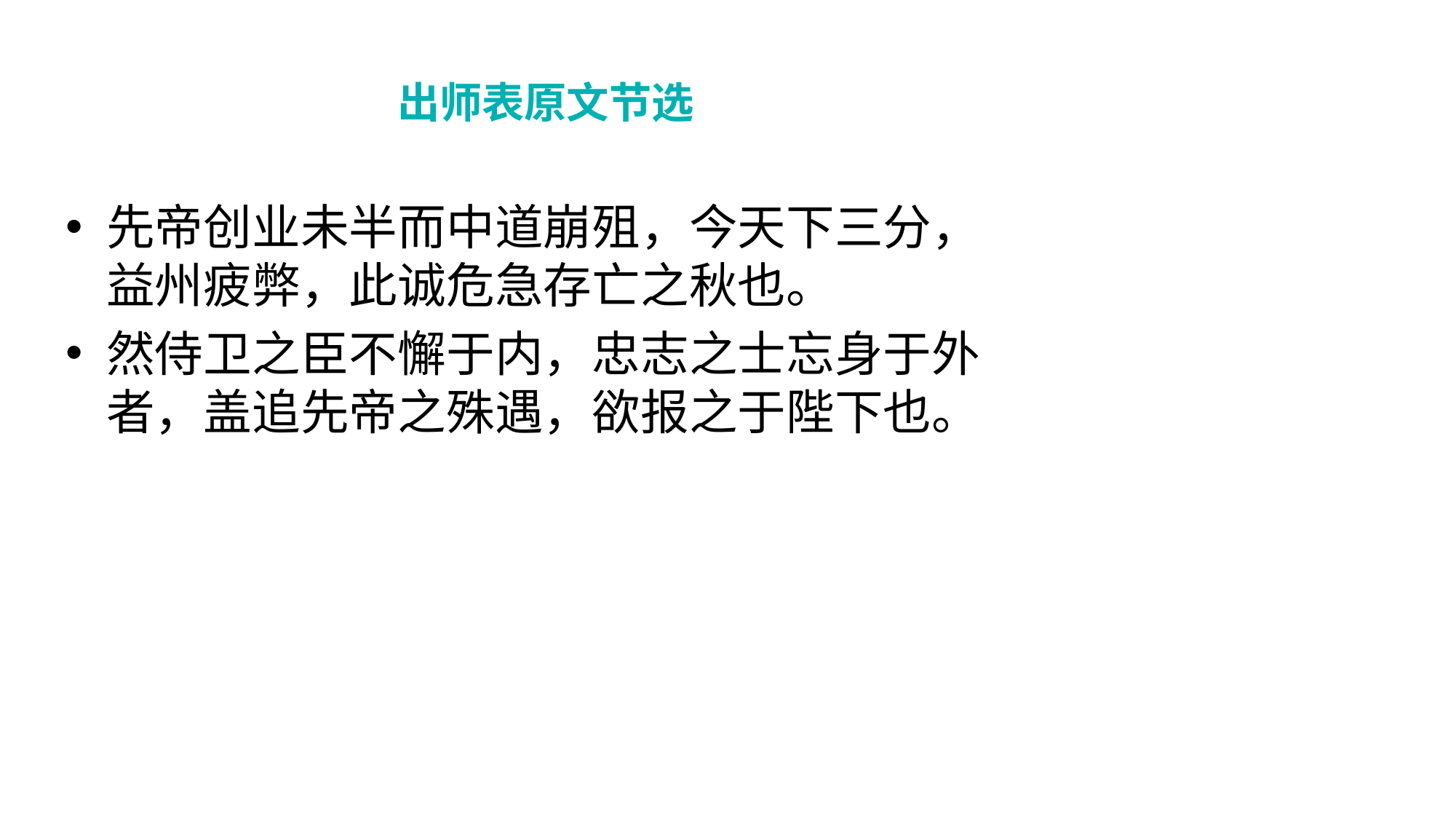

# 出师表原文节选
先帝创业未半而中道崩殂，今天下三分，益州疲弊，此诚危急存亡之秋也。
然侍卫之臣不懈于内，忠志之士忘身于外者，盖追先帝之殊遇，欲报之于陛下也。